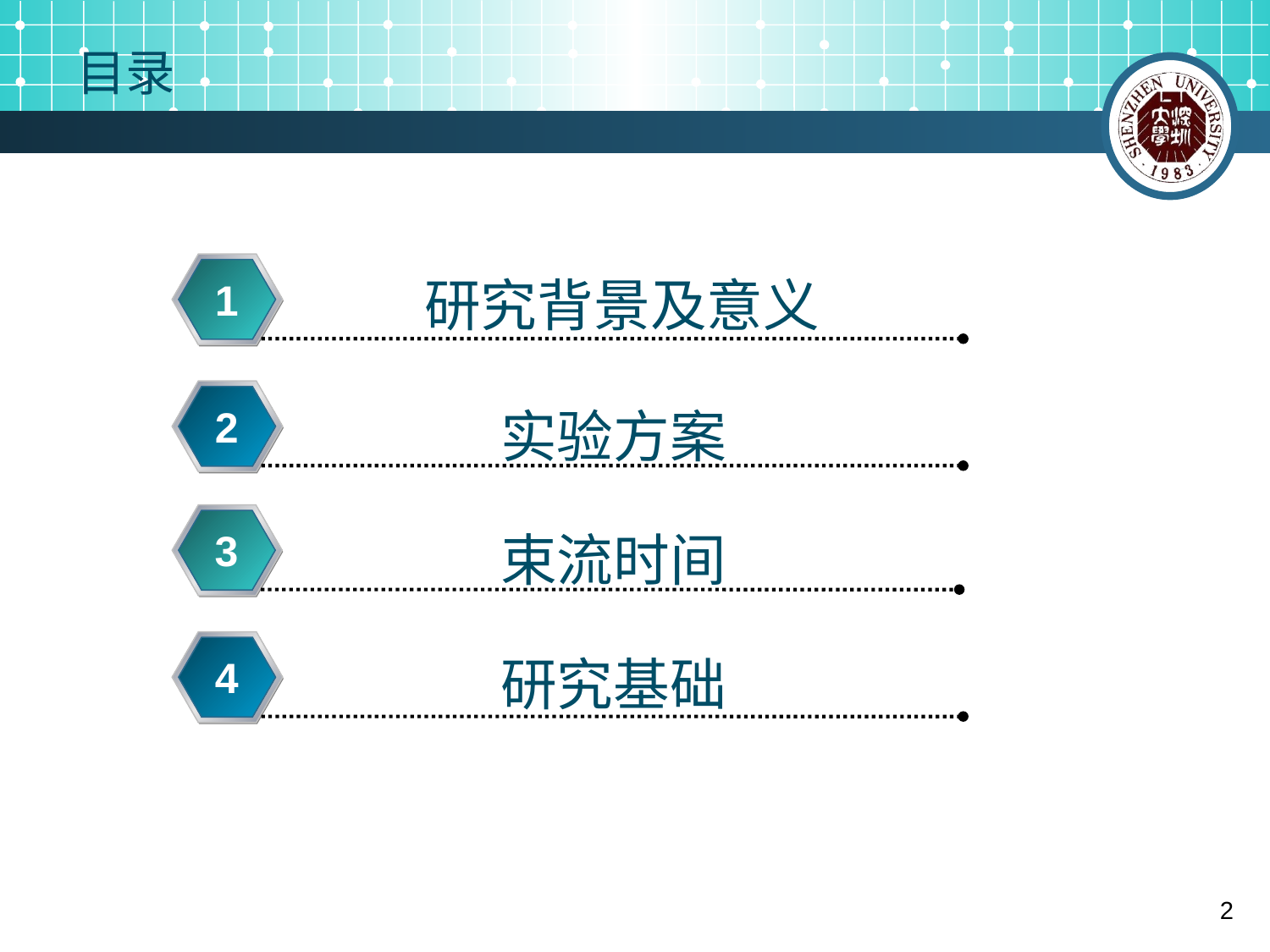

# 目录

研究背景及意义
1

2
实验方案

3
束流时间

研究基础
4

2